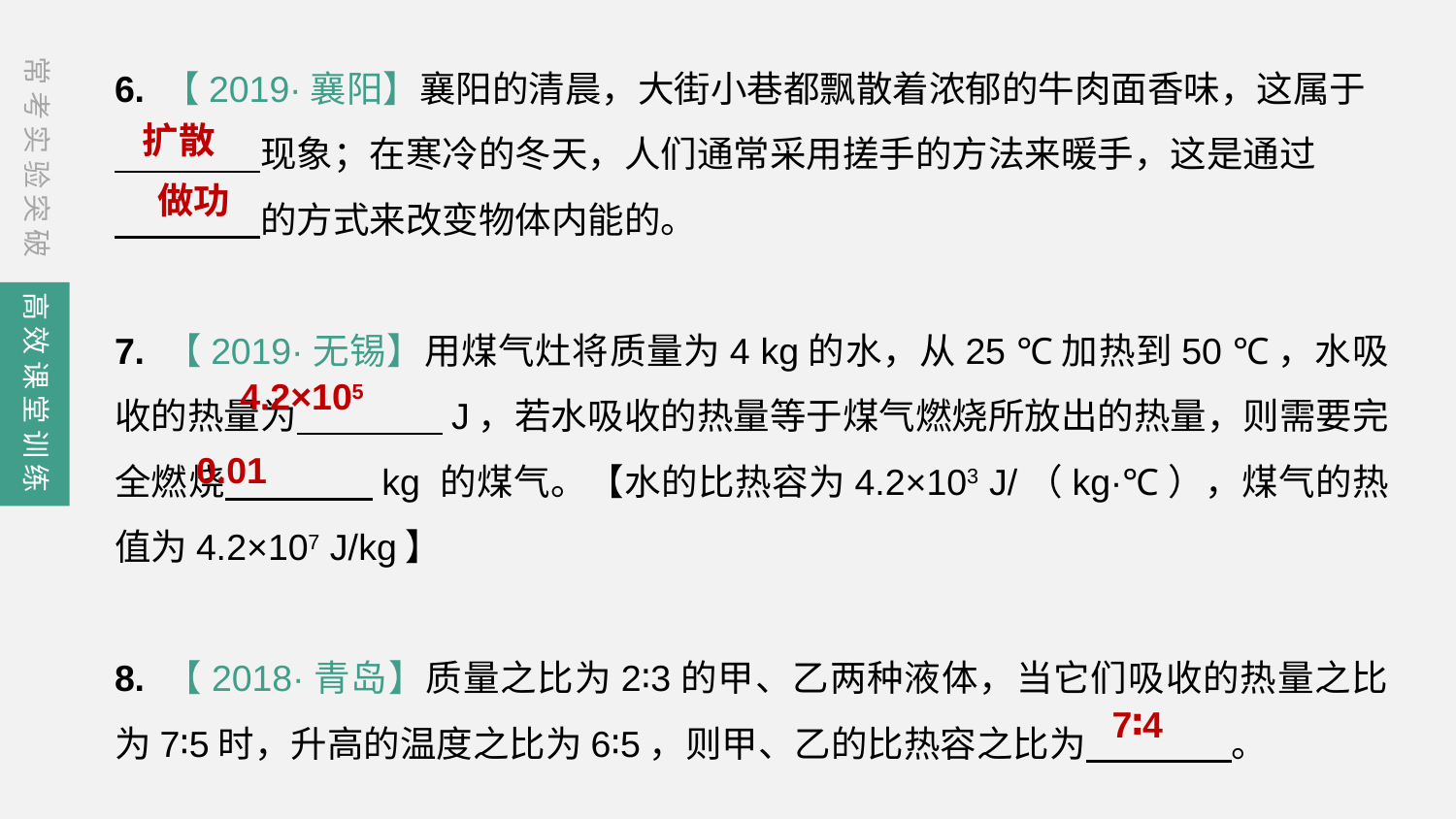

6. 【2019·襄阳】襄阳的清晨，大街小巷都飘散着浓郁的牛肉面香味，这属于
　　　　现象；在寒冷的冬天，人们通常采用搓手的方法来暖手，这是通过
　　　　的方式来改变物体内能的。

7. 【2019·无锡】用煤气灶将质量为4 kg的水，从25 ℃加热到50 ℃，水吸收的热量为　　　　J，若水吸收的热量等于煤气燃烧所放出的热量，则需要完全燃烧　　　　kg 的煤气。【水的比热容为4.2×103 J/（kg·℃），煤气的热值为4.2×107 J/kg】

8. 【2018·青岛】质量之比为2∶3的甲、乙两种液体，当它们吸收的热量之比为7∶5时，升高的温度之比为6∶5，则甲、乙的比热容之比为　　　　。
常考实验突破
扩散
做功
高效课堂训练

4.2×105
0.01
7∶4